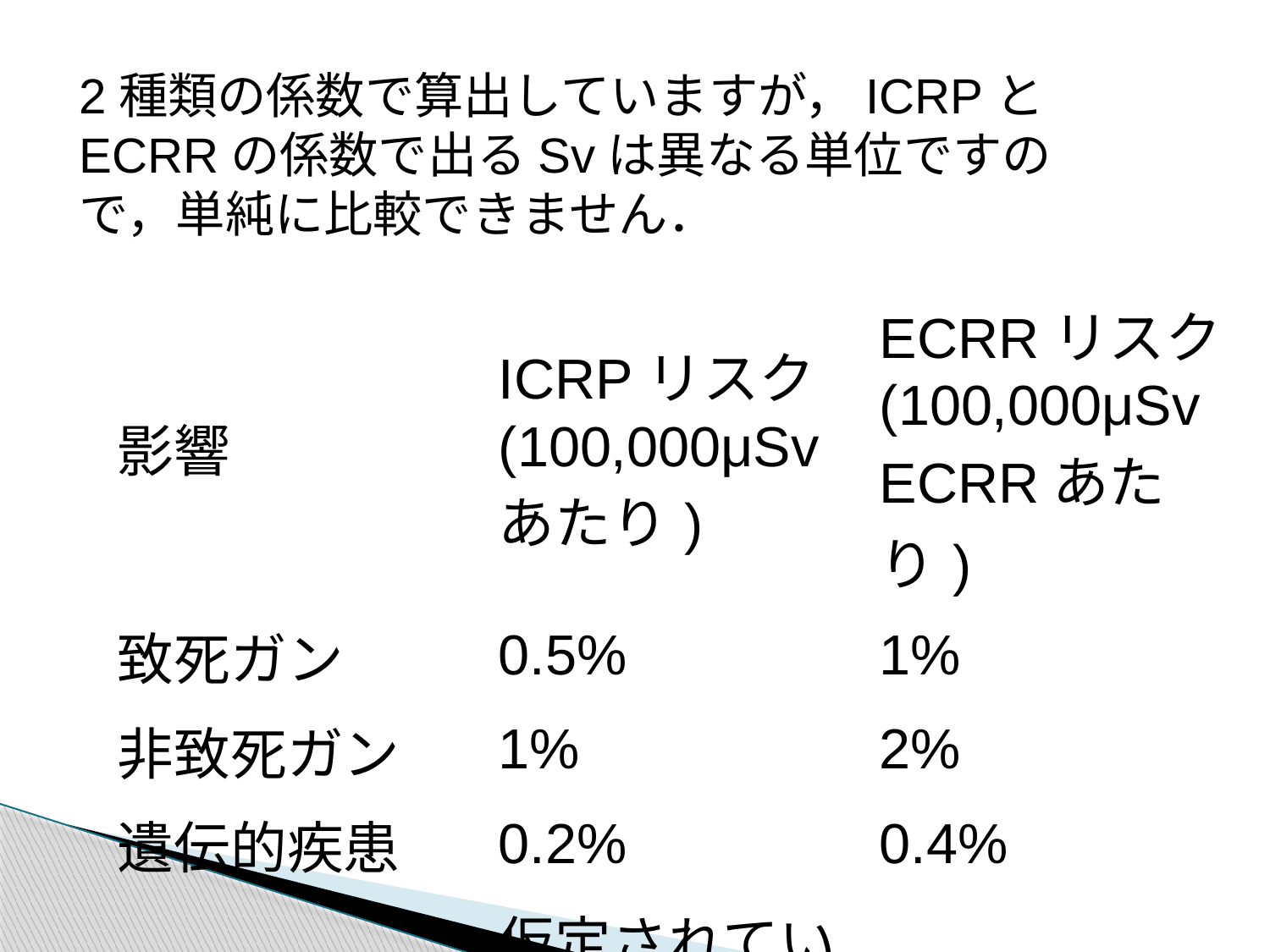

2種類の係数で算出していますが，ICRPとECRRの係数で出るSvは異なる単位ですので，単純に比較できません．
| 影響 | ICRPリスク(100,000μSvあたり) | ECRRリスク(100,000μSv ECRRあたり) |
| --- | --- | --- |
| 致死ガン | 0.5% | 1% |
| 非致死ガン | 1% | 2% |
| 遺伝的疾患 | 0.2% | 0.4% |
| 心臓病 | 仮定されていない | 0.5% |